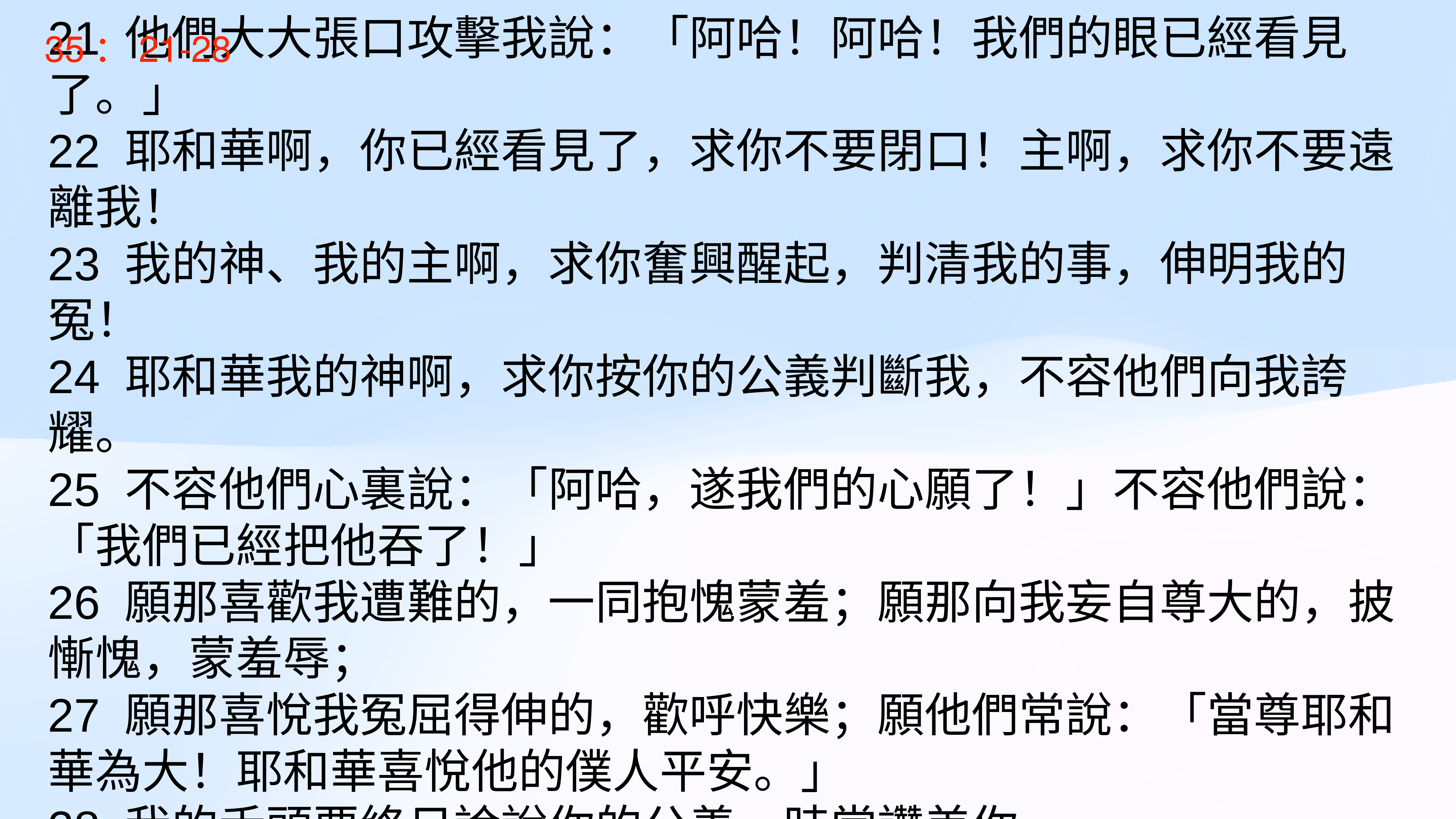

35：21-28
21 他們大大張口攻擊我說：「阿哈！阿哈！我們的眼已經看見了。」
22 耶和華啊，你已經看見了，求你不要閉口！主啊，求你不要遠離我！
23 我的神、我的主啊，求你奮興醒起，判清我的事，伸明我的冤！
24 耶和華我的神啊，求你按你的公義判斷我，不容他們向我誇耀。
25 不容他們心裏說：「阿哈，遂我們的心願了！」不容他們說：「我們已經把他吞了！」
26 願那喜歡我遭難的，一同抱愧蒙羞；願那向我妄自尊大的，披慚愧，蒙羞辱；
27 願那喜悅我冤屈得伸的，歡呼快樂；願他們常說：「當尊耶和華為大！耶和華喜悅他的僕人平安。」
28 我的舌頭要終日論說你的公義，時常讚美你。